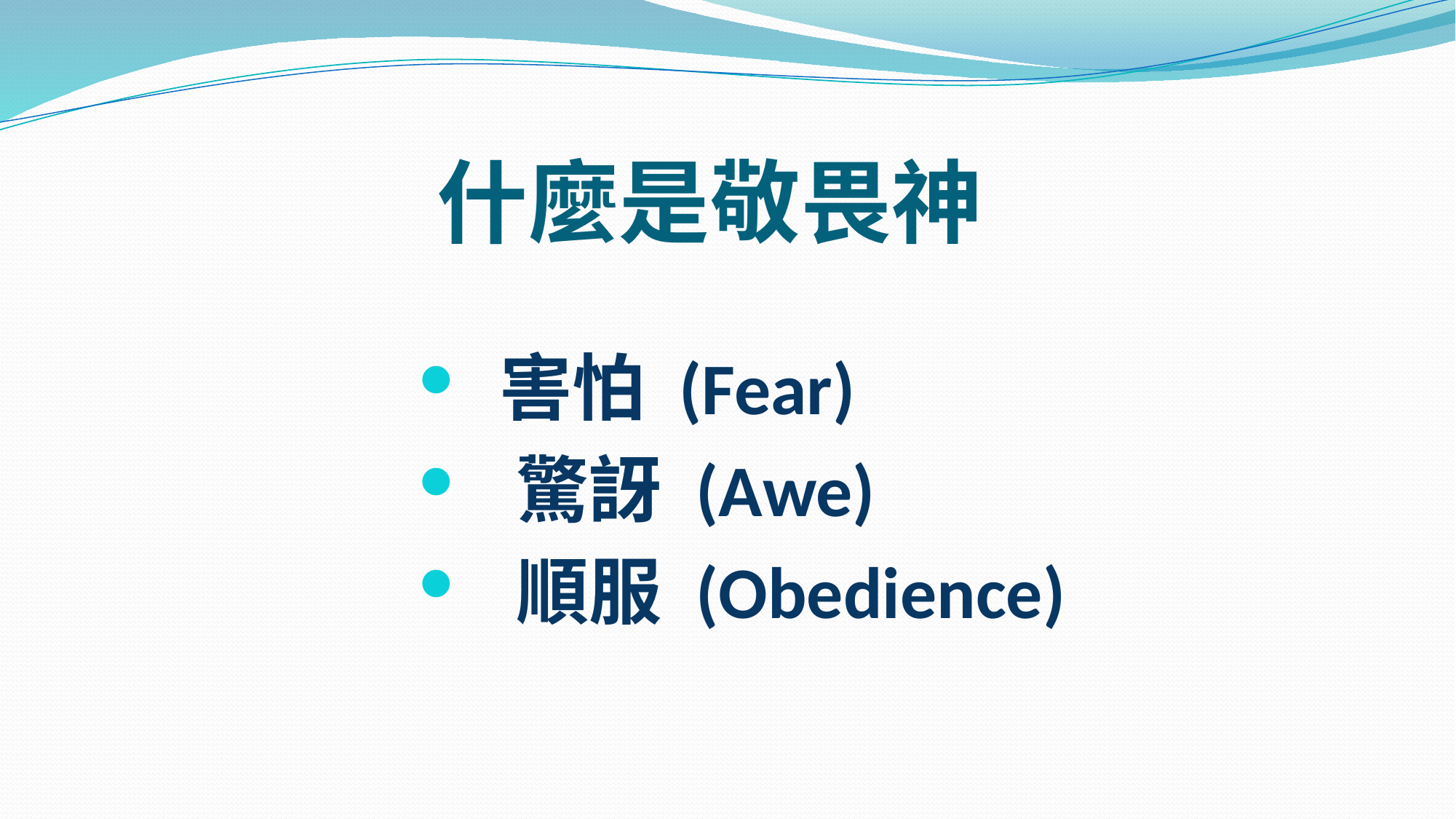

# 什麼是敬畏神
 害怕 (Fear)
  驚訝 (Awe)
  順服 (Obedience)